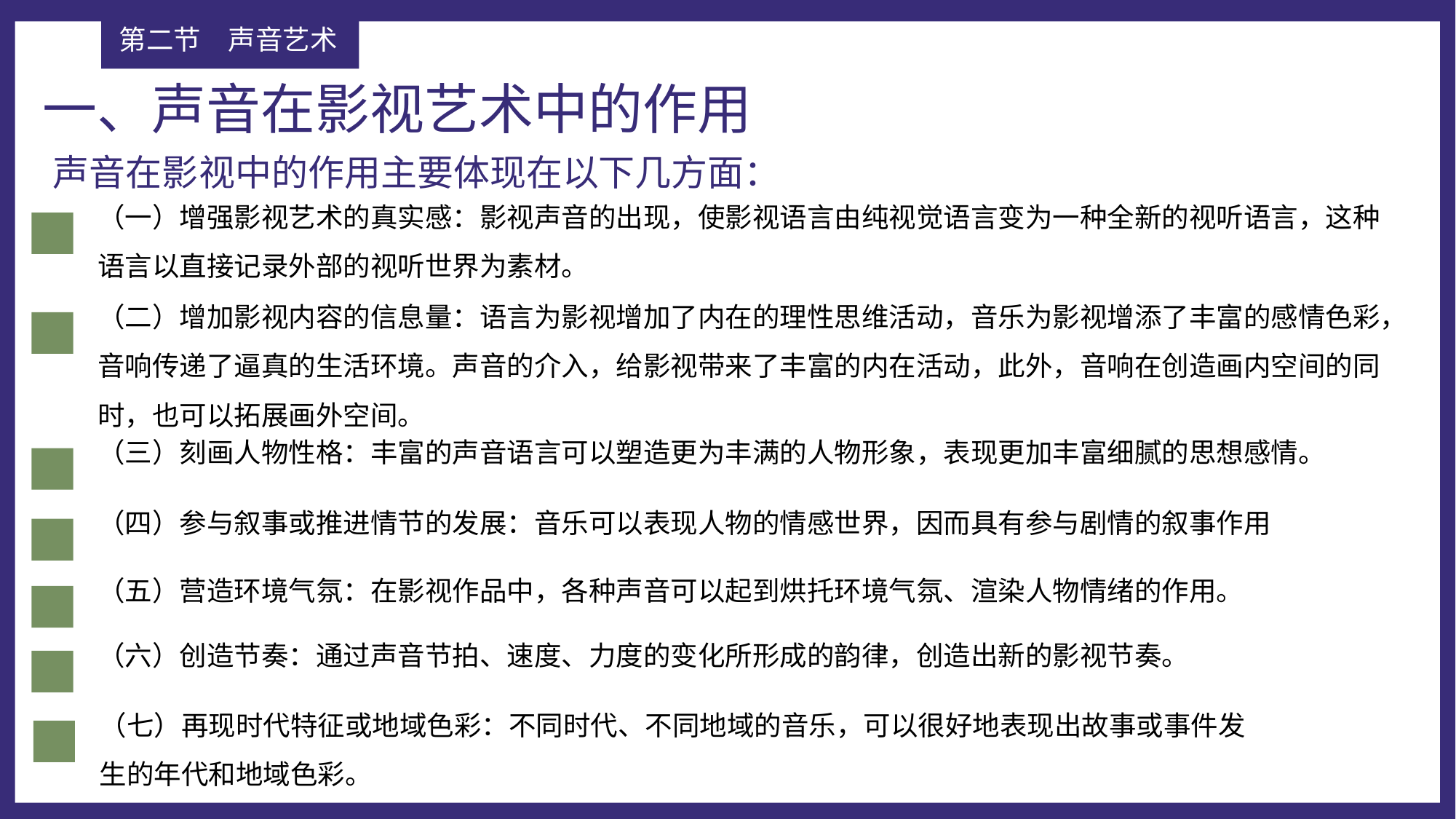

第二节	声音艺术
一、声音在影视艺术中的作用
声音在影视中的作用主要体现在以下几方面：
（一）增强影视艺术的真实感：影视声音的出现，使影视语言由纯视觉语言变为一种全新的视听语言，这种语言以直接记录外部的视听世界为素材。

（二）增加影视内容的信息量：语言为影视增加了内在的理性思维活动，音乐为影视增添了丰富的感情色彩，音响传递了逼真的生活环境。声音的介入，给影视带来了丰富的内在活动，此外，音响在创造画内空间的同时，也可以拓展画外空间。

（三）刻画人物性格：丰富的声音语言可以塑造更为丰满的人物形象，表现更加丰富细腻的思想感情。

（四）参与叙事或推进情节的发展：音乐可以表现人物的情感世界，因而具有参与剧情的叙事作用

（五）营造环境气氛：在影视作品中，各种声音可以起到烘托环境气氛、渲染人物情绪的作用。

（六）创造节奏：通过声音节拍、速度、力度的变化所形成的韵律，创造出新的影视节奏。

（七）再现时代特征或地域色彩：不同时代、不同地域的音乐，可以很好地表现出故事或事件发生的年代和地域色彩。